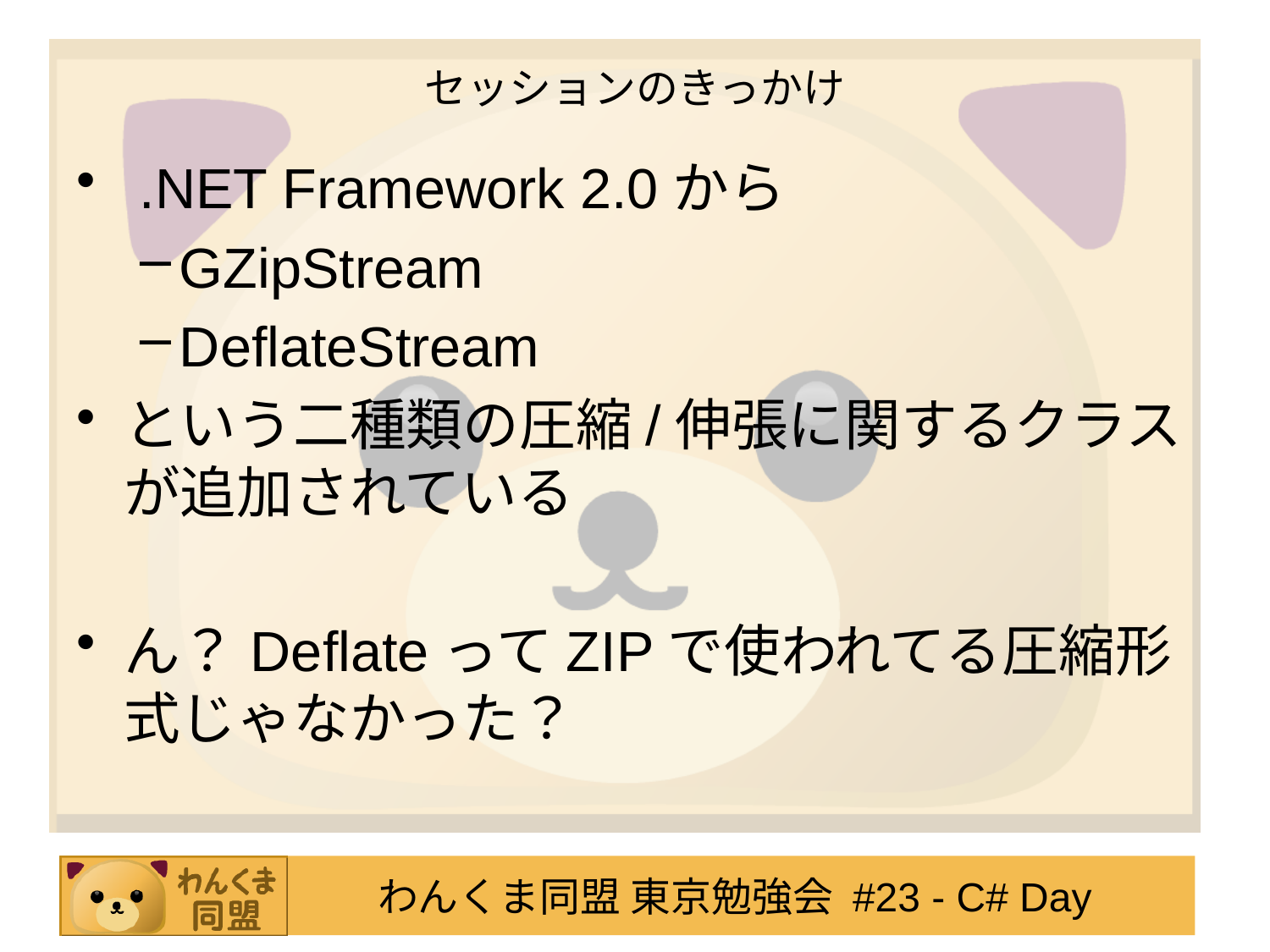

# セッションのきっかけ
 .NET Framework 2.0から
GZipStream
DeflateStream
という二種類の圧縮/伸張に関するクラスが追加されている

ん？DeflateってZIPで使われてる圧縮形式じゃなかった？